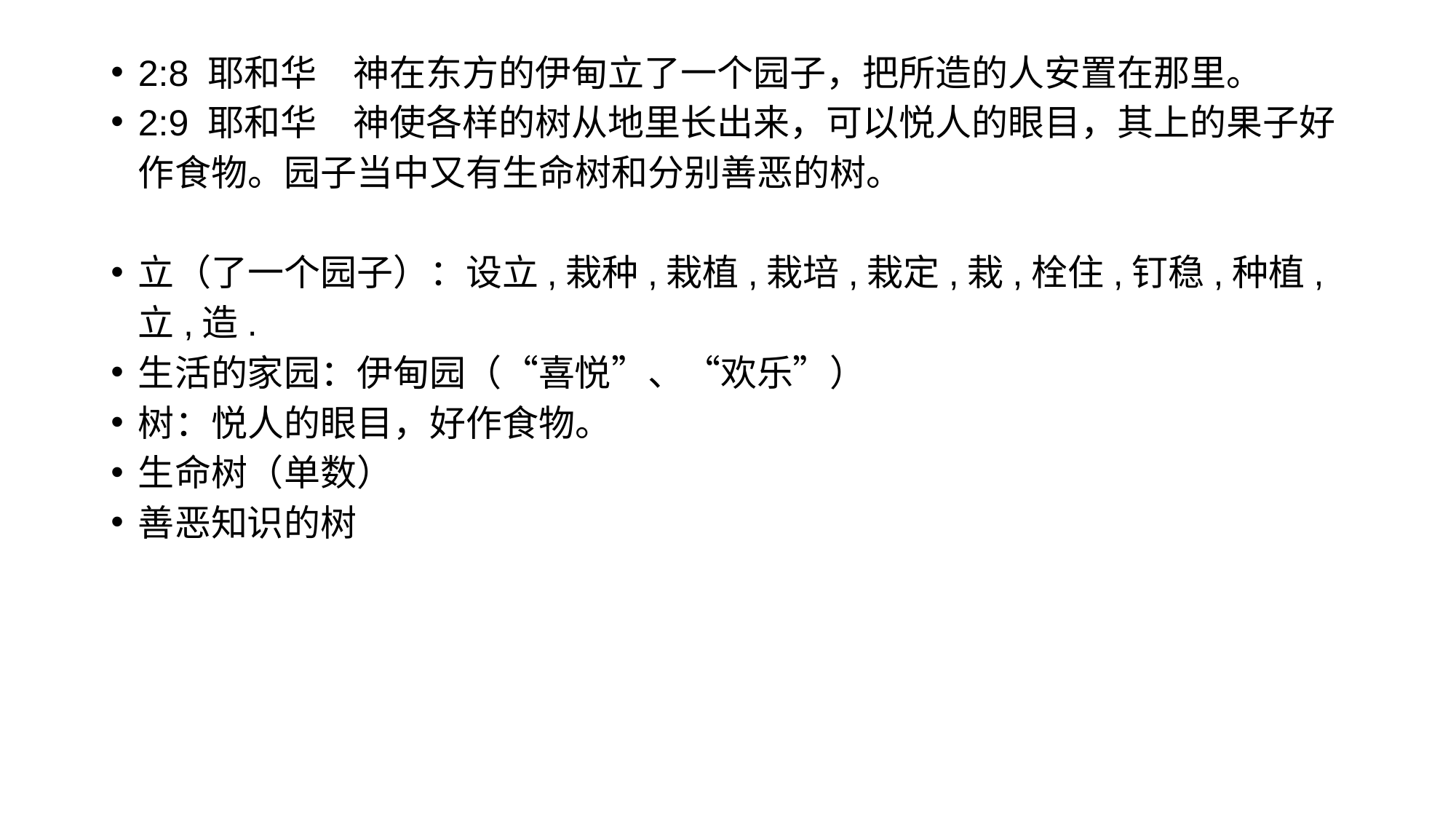

2:8 耶和华　神在东方的伊甸立了一个园子，把所造的人安置在那里。
2:9 耶和华　神使各样的树从地里长出来，可以悦人的眼目，其上的果子好作食物。园子当中又有生命树和分别善恶的树。

立（了一个园子）：设立,栽种,栽植,栽培,栽定,栽,栓住,钉稳,种植,立,造.
生活的家园：伊甸园（“喜悦”、“欢乐”）
树：悦人的眼目，好作食物。
生命树（单数）
善恶知识的树